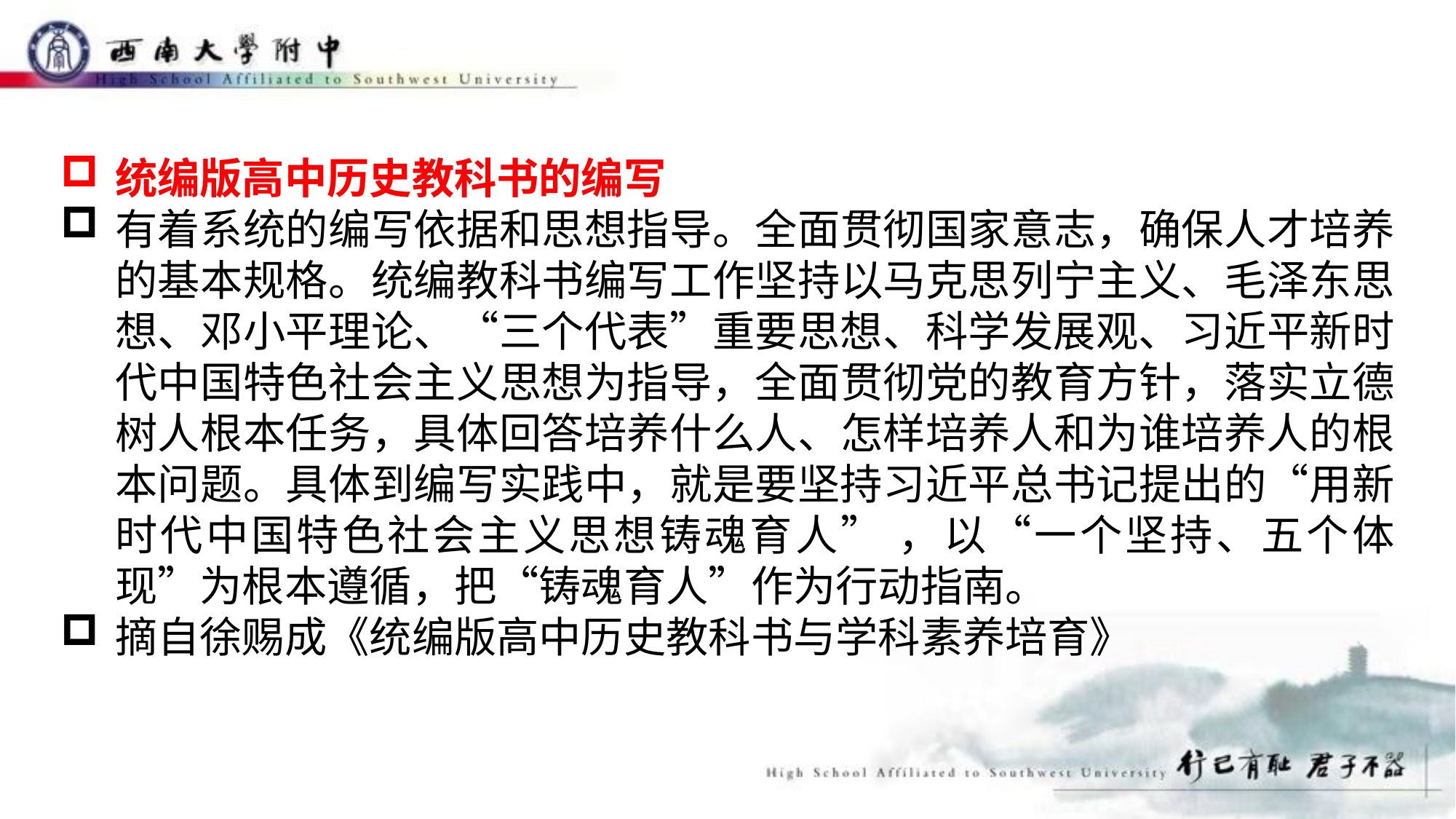

统编版高中历史教科书的编写
有着系统的编写依据和思想指导。全面贯彻国家意志，确保人才培养的基本规格。统编教科书编写工作坚持以马克思列宁主义、毛泽东思想、邓小平理论、“三个代表”重要思想、科学发展观、习近平新时代中国特色社会主义思想为指导，全面贯彻党的教育方针，落实立德树人根本任务，具体回答培养什么人、怎样培养人和为谁培养人的根本问题。具体到编写实践中，就是要坚持习近平总书记提出的“用新时代中国特色社会主义思想铸魂育人” ，以“一个坚持、五个体现”为根本遵循，把“铸魂育人”作为行动指南。
摘自徐赐成《统编版高中历史教科书与学科素养培育》